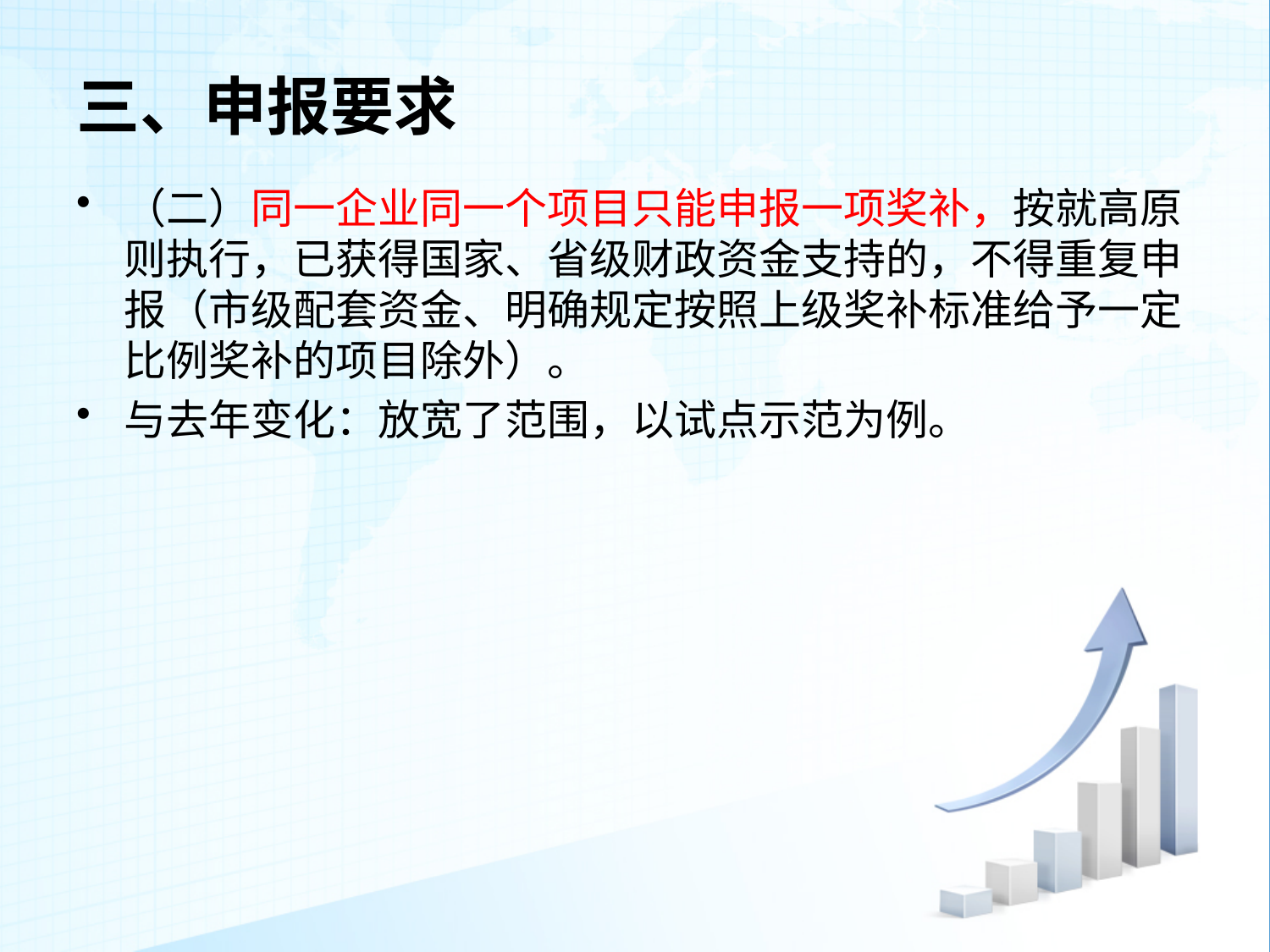

# 三、申报要求

（二）同一企业同一个项目只能申报一项奖补，按就高原则执行，已获得国家、省级财政资金支持的，不得重复申报（市级配套资金、明确规定按照上级奖补标准给予一定比例奖补的项目除外）。
与去年变化：放宽了范围，以试点示范为例。